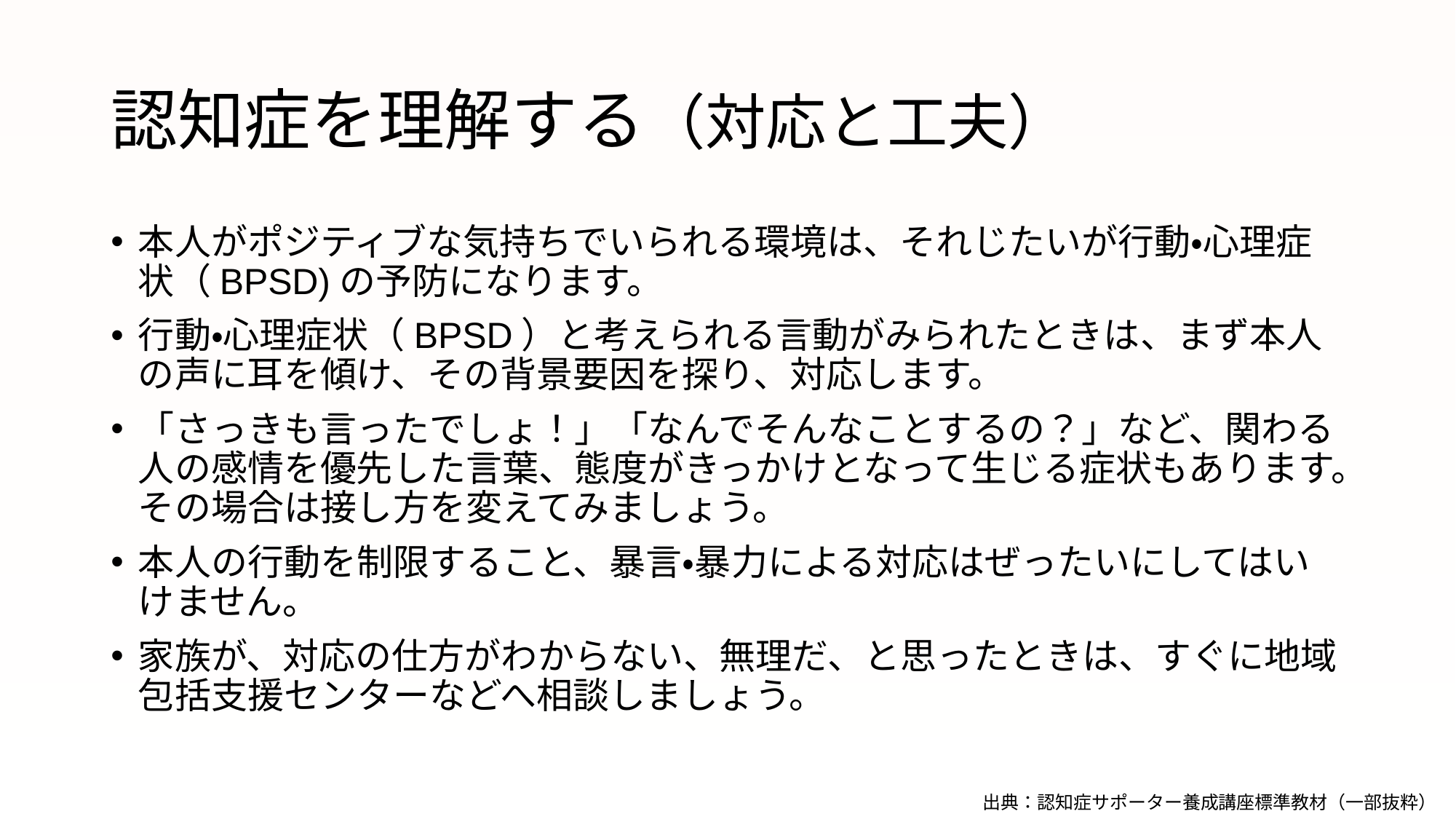

# 認知症を理解する（対応と工夫）
本人がポジティブな気持ちでいられる環境は、それじたいが行動・心理症状（BPSD)の予防になります。
行動・心理症状（BPSD）と考えられる言動がみられたときは、まず本人の声に耳を傾け、その背景要因を探り、対応します。
「さっきも言ったでしょ！」「なんでそんなことするの？」など、関わる人の感情を優先した言葉、態度がきっかけとなって生じる症状もあります。その場合は接し方を変えてみましょう。
本人の行動を制限すること、暴言・暴力による対応はぜったいにしてはいけません。
家族が、対応の仕方がわからない、無理だ、と思ったときは、すぐに地域包括支援センターなどへ相談しましょう。

出典：認知症サポーター養成講座標準教材（一部抜粋）